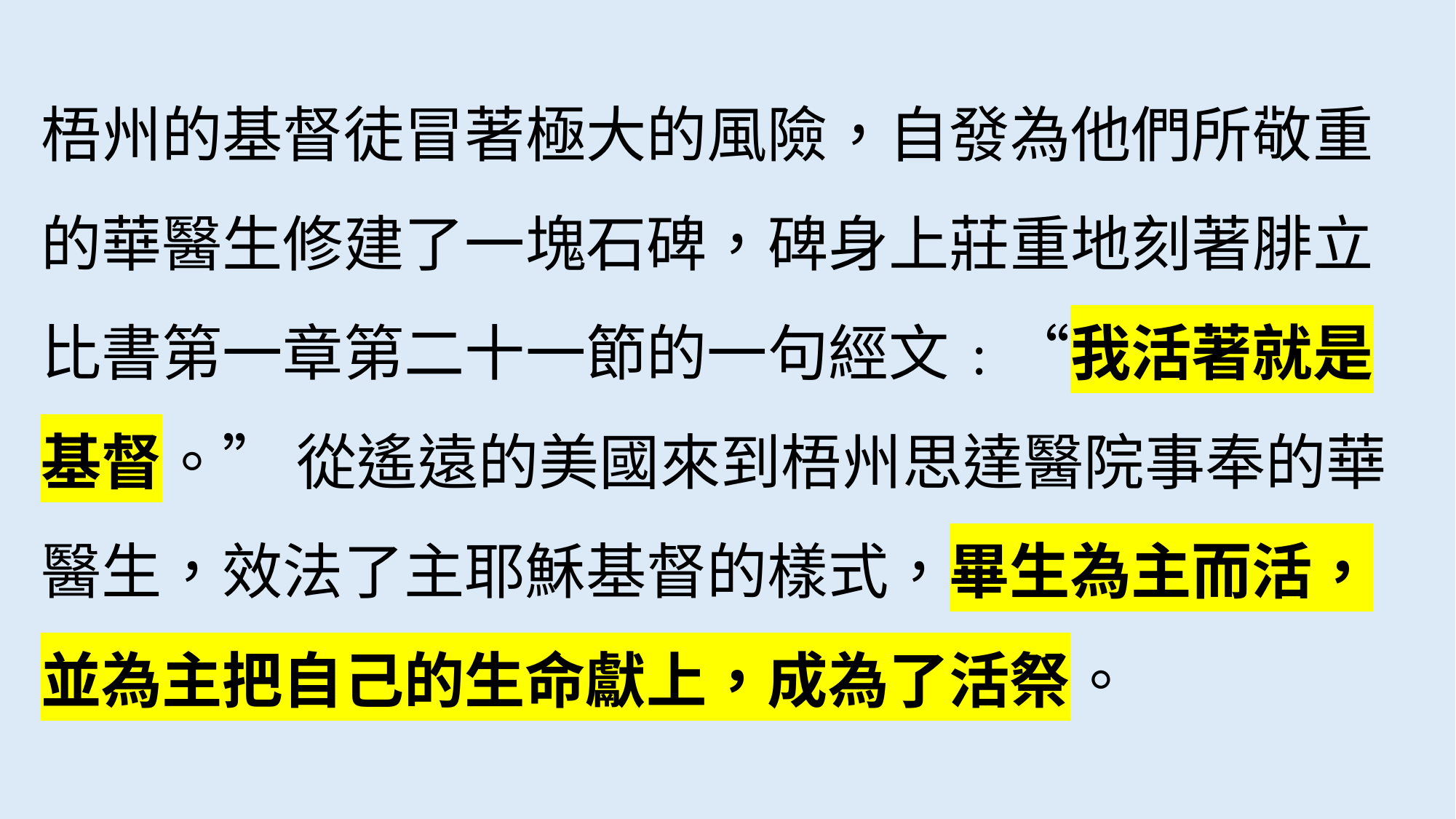

梧州的基督徒冒著極大的風險，自發為他們所敬重的華醫生修建了一塊石碑，碑身上莊重地刻著腓立比書第一章第二十一節的一句經文﹕“我活著就是基督。” 從遙遠的美國來到梧州思達醫院事奉的華醫生，效法了主耶穌基督的樣式，畢生為主而活，並為主把自己的生命獻上，成為了活祭。